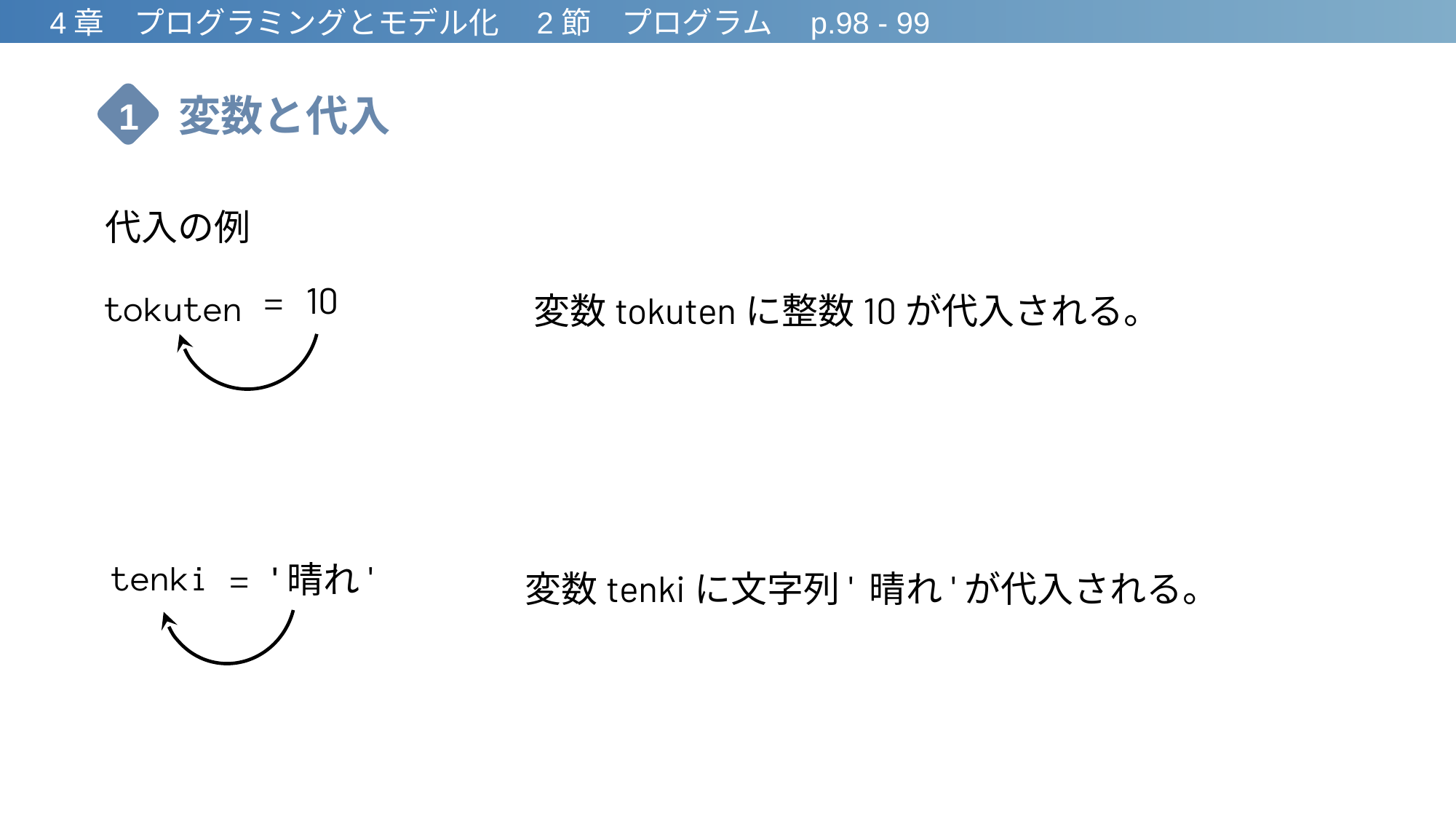

4章　プログラミングとモデル化　2節　プログラム　p.98 - 99

変数と代入
1

代入の例
tokuten

=
10
変数tokutenに整数10が代入される。

tenki

=
'晴れ'

変数tenkiに文字列' 晴れ'が代入される。